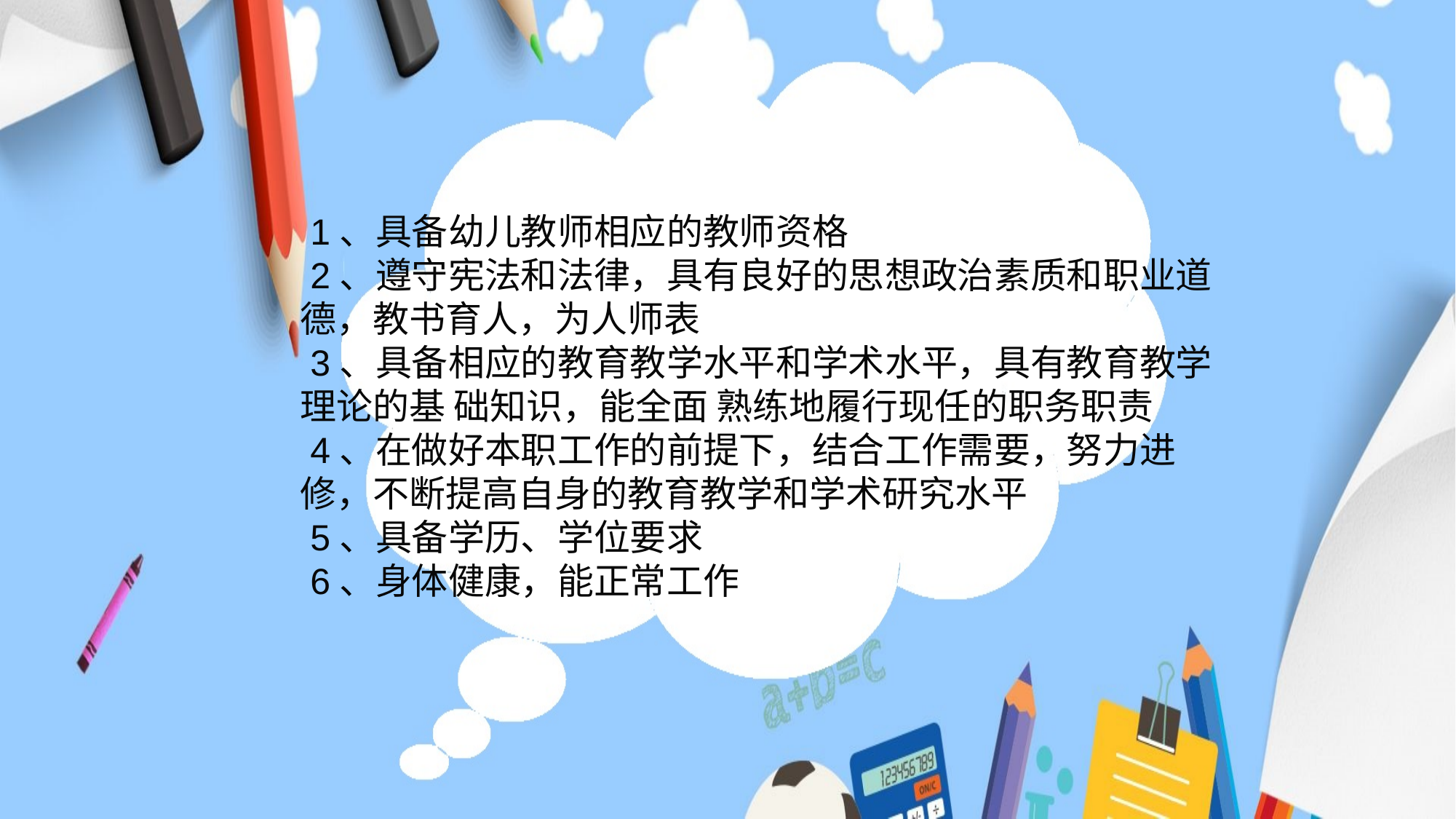

1、具备幼儿教师相应的教师资格
 2、遵守宪法和法律，具有良好的思想政治素质和职业道德，教书育人，为人师表
 3、具备相应的教育教学水平和学术水平，具有教育教学理论的基 础知识，能全面 熟练地履行现任的职务职责
 4、在做好本职工作的前提下，结合工作需要，努力进修，不断提高自身的教育教学和学术研究水平
 5、具备学历、学位要求
 6、身体健康，能正常工作